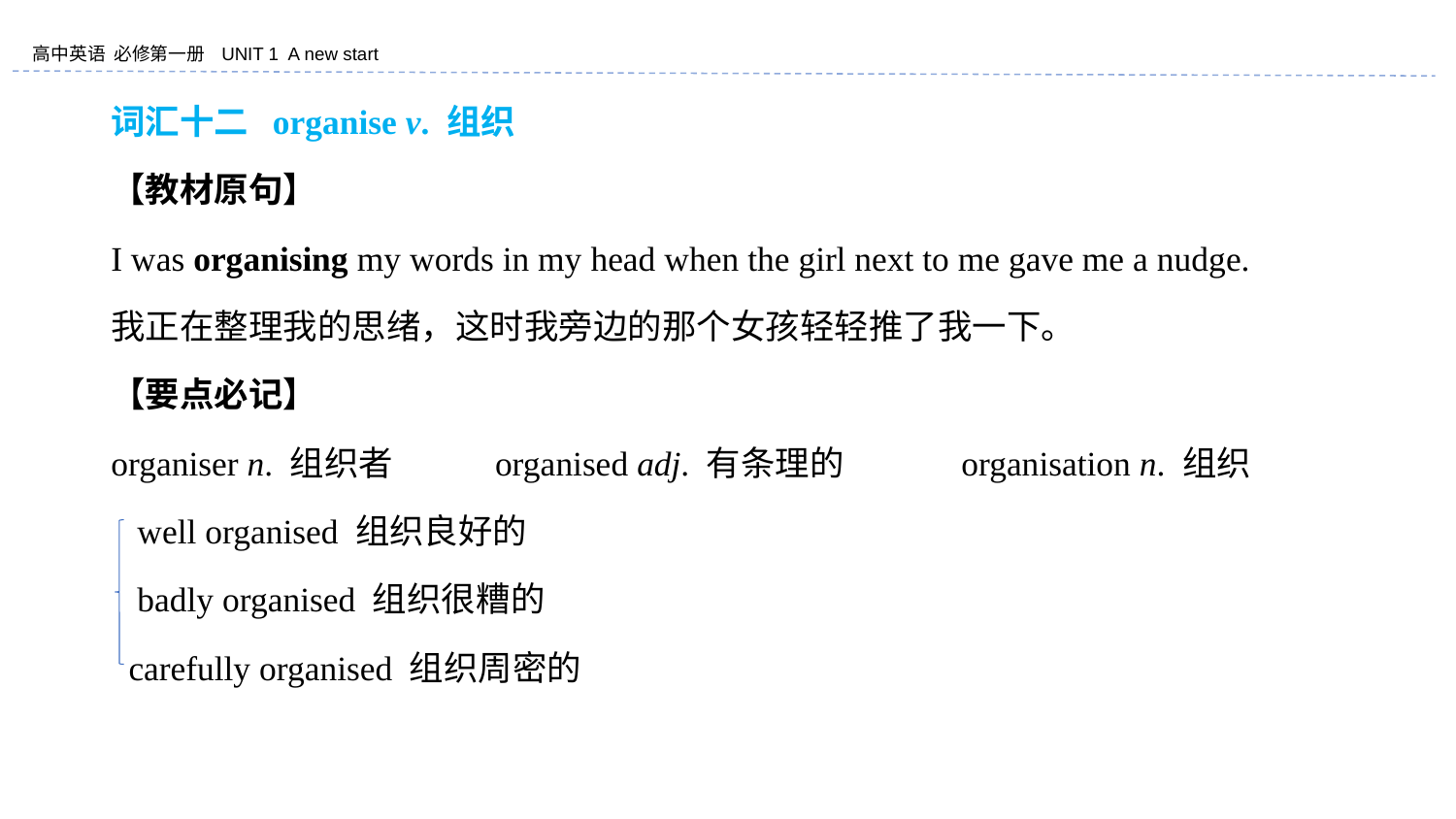

词汇十二  organise v. 组织
【教材原句】
I was organising my words in my head when the girl next to me gave me a nudge.
我正在整理我的思绪，这时我旁边的那个女孩轻轻推了我一下。
【要点必记】
organiser n. 组织者            organised adj. 有条理的              organisation n. 组织
   well organised 组织良好的
   badly organised 组织很糟的
  carefully organised 组织周密的